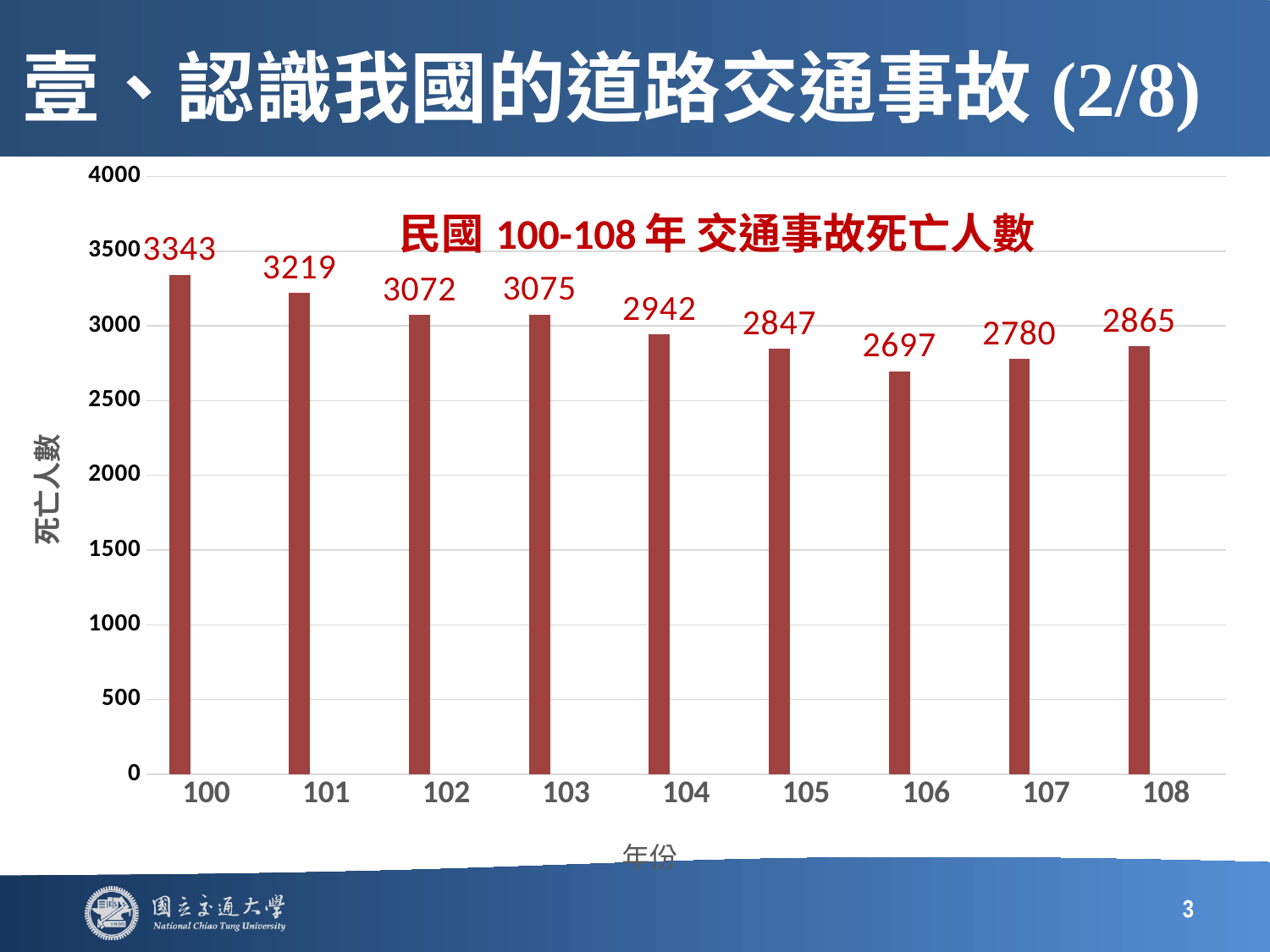

# 壹、認識我國的道路交通事故(2/8)

### Chart: 民國100-108年 交通事故死亡人數

| Category | 年份 | 欄1 | 欄2 |
|---|---|---|---|
| 100 | 3343.0 | None | None |
| 101 | 3219.0 | None | None |
| 102 | 3072.0 | None | None |
| 103 | 3075.0 | None | None |
| 104 | 2942.0 | None | None |
| 105 | 2847.0 | None | None |
| 106 | 2697.0 | None | None |
| 107 | 2780.0 | None | None |
| 108 | 2865.0 | None | None |
3